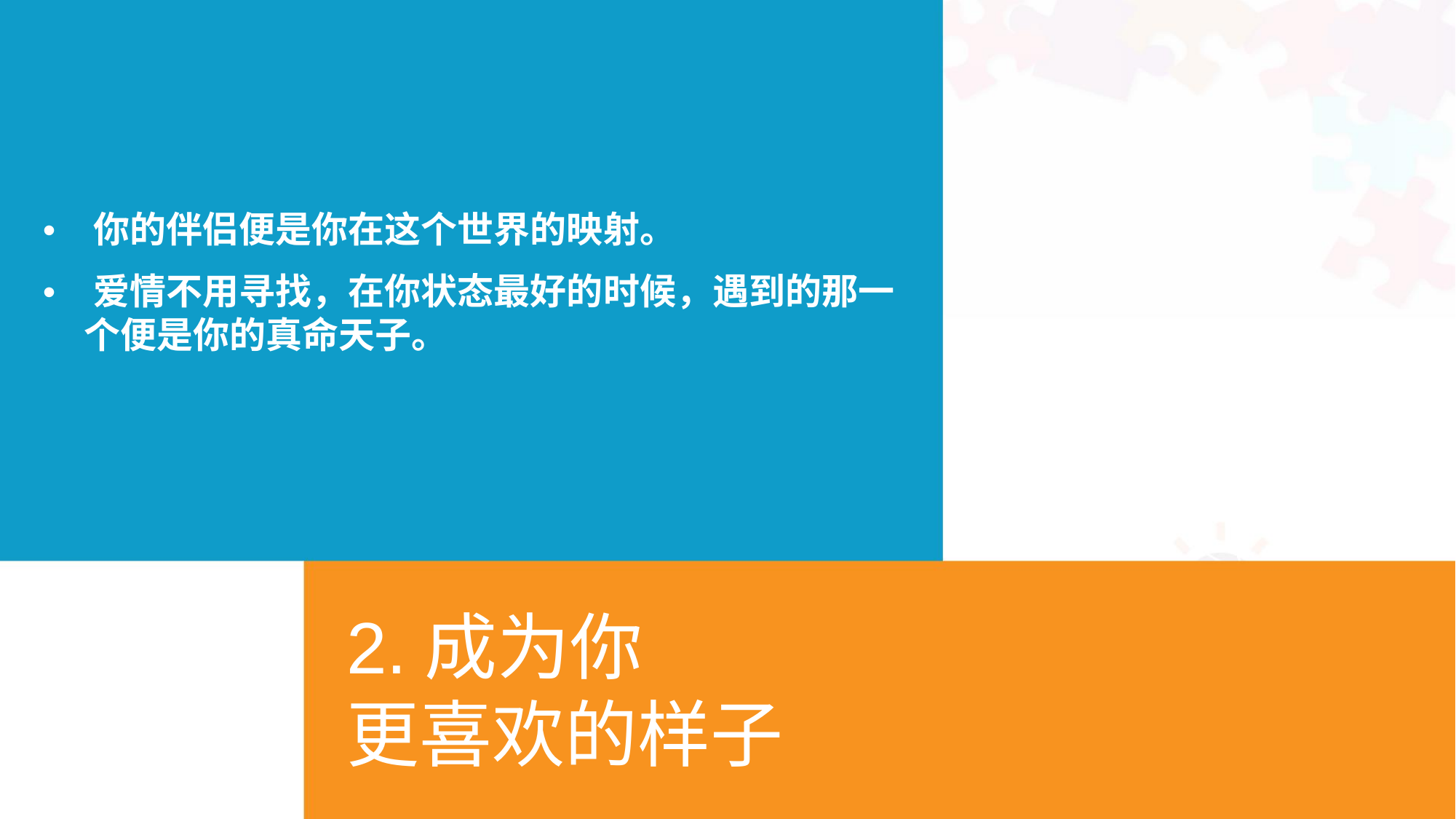

• 你的伴侣便是你在这个世界的映射。
• 爱情不用寻找，在你状态最好的时候，遇到的那一
个便是你的真命天子。
2.成为你
更喜欢的样子